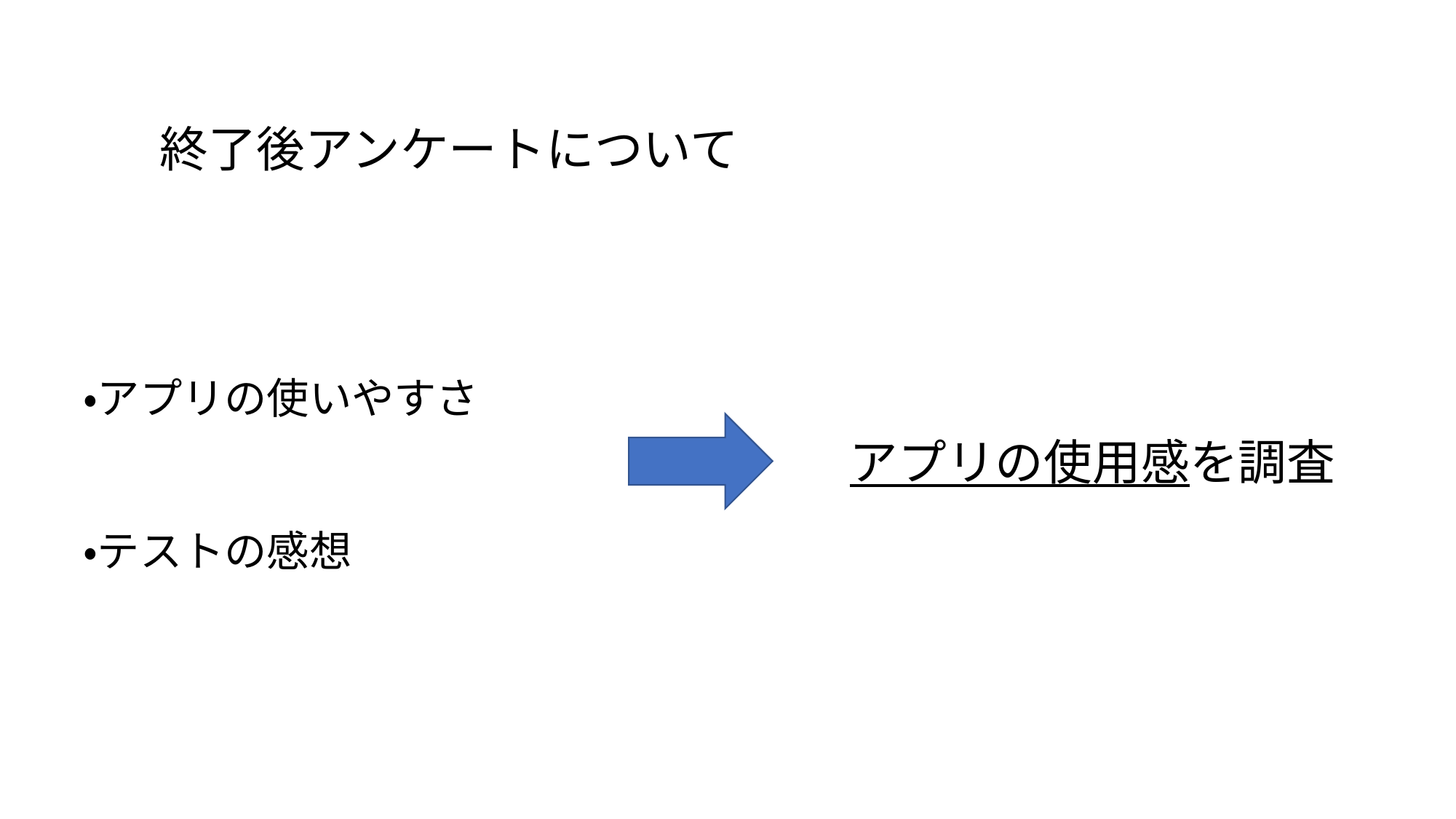

終了後アンケートについて
・アプリの使いやすさ
・テストの感想

アプリの使用感を調査